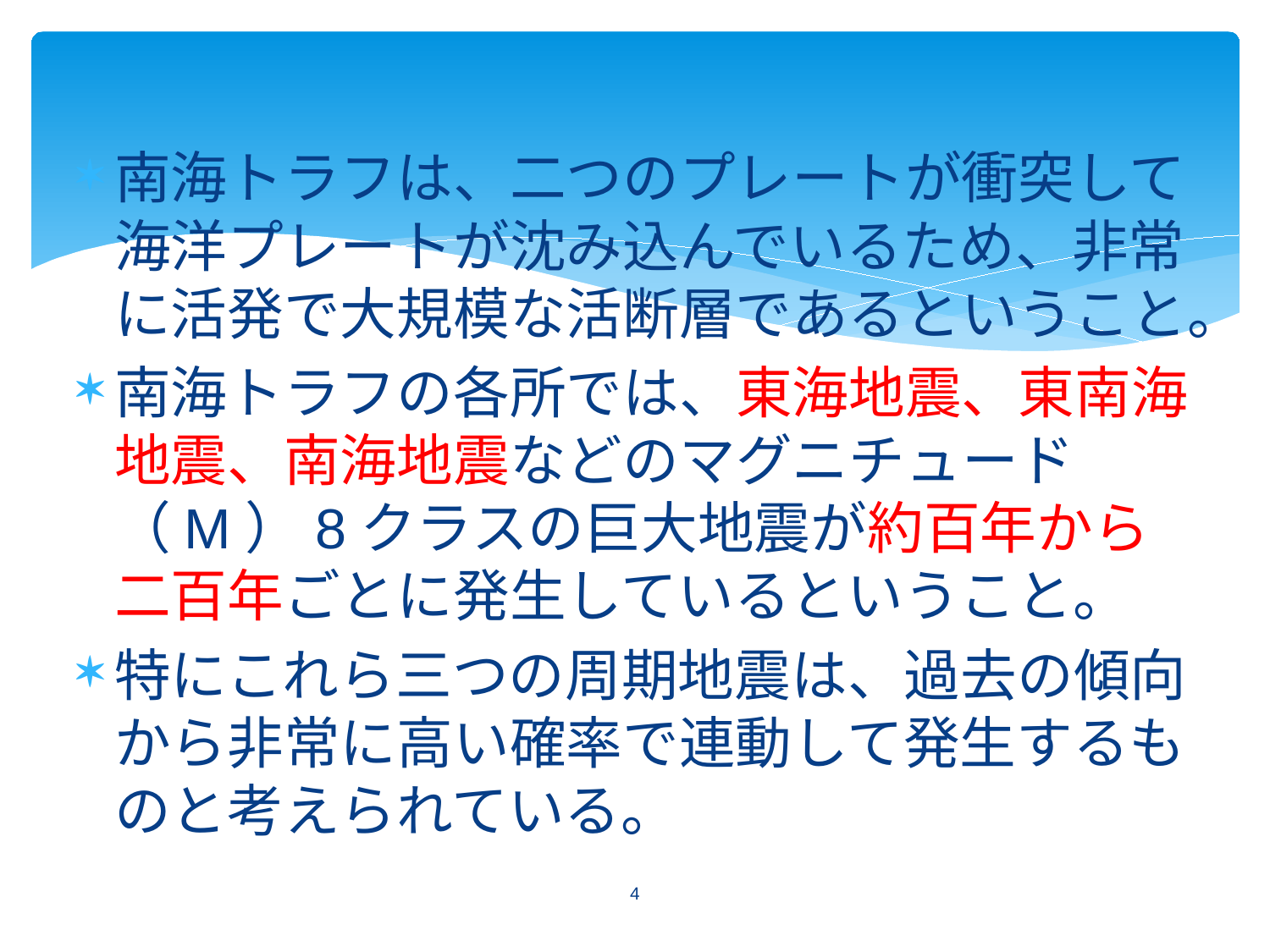

南海トラフは、二つのプレートが衝突して海洋プレートが沈み込んでいるため、非常に活発で大規模な活断層であるということ。
南海トラフの各所では、東海地震、東南海地震、南海地震などのマグニチュード（M）8クラスの巨大地震が約百年から二百年ごとに発生しているということ。
特にこれら三つの周期地震は、過去の傾向から非常に高い確率で連動して発生するものと考えられている。
4